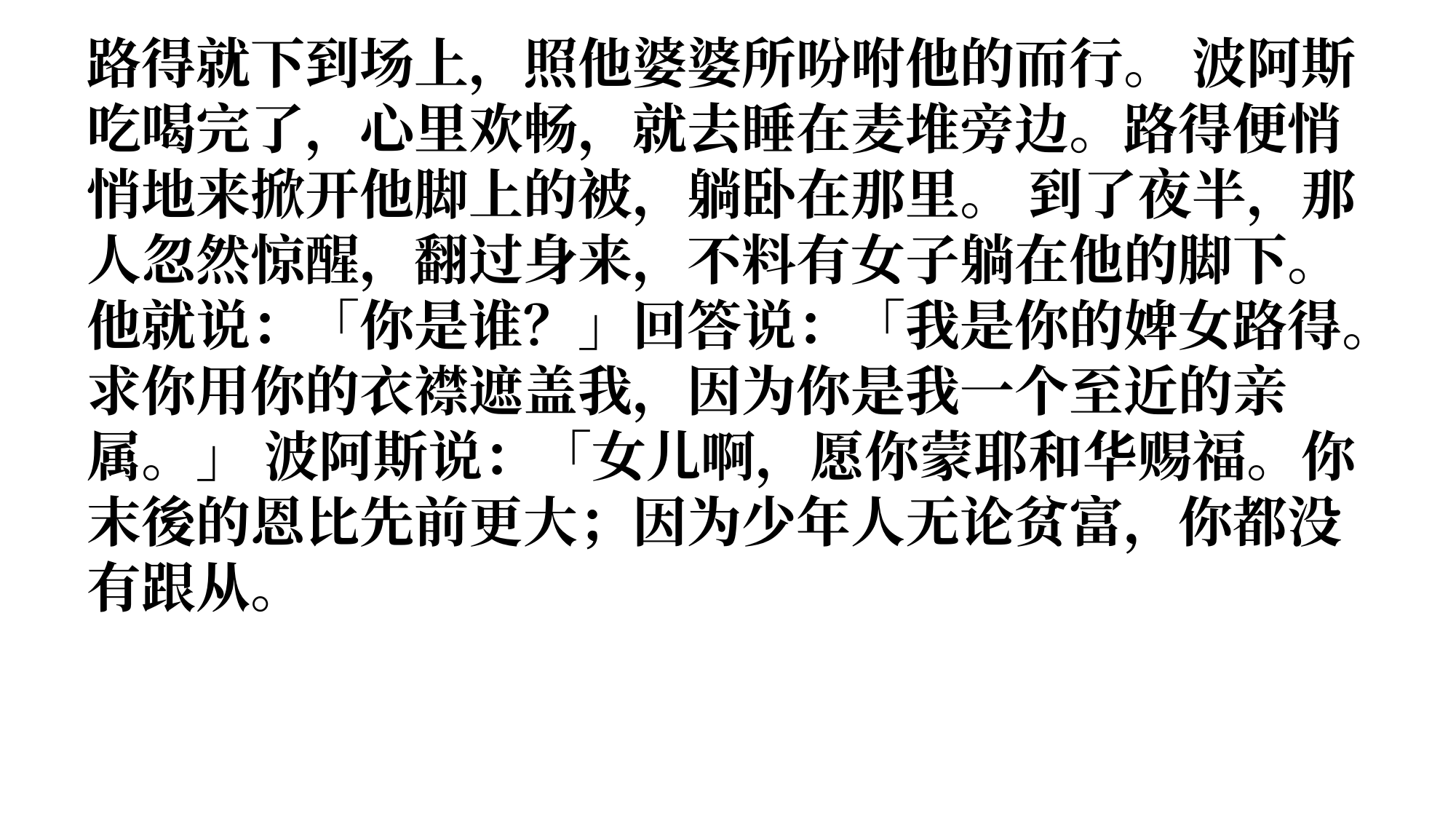

路得就下到场上，照他婆婆所吩咐他的而行。 波阿斯吃喝完了，心里欢畅，就去睡在麦堆旁边。路得便悄悄地来掀开他脚上的被，躺卧在那里。 到了夜半，那人忽然惊醒，翻过身来，不料有女子躺在他的脚下。 他就说：「你是谁？」回答说：「我是你的婢女路得。求你用你的衣襟遮盖我，因为你是我一个至近的亲属。」 波阿斯说：「女儿啊，愿你蒙耶和华赐福。你末後的恩比先前更大；因为少年人无论贫富，你都没有跟从。